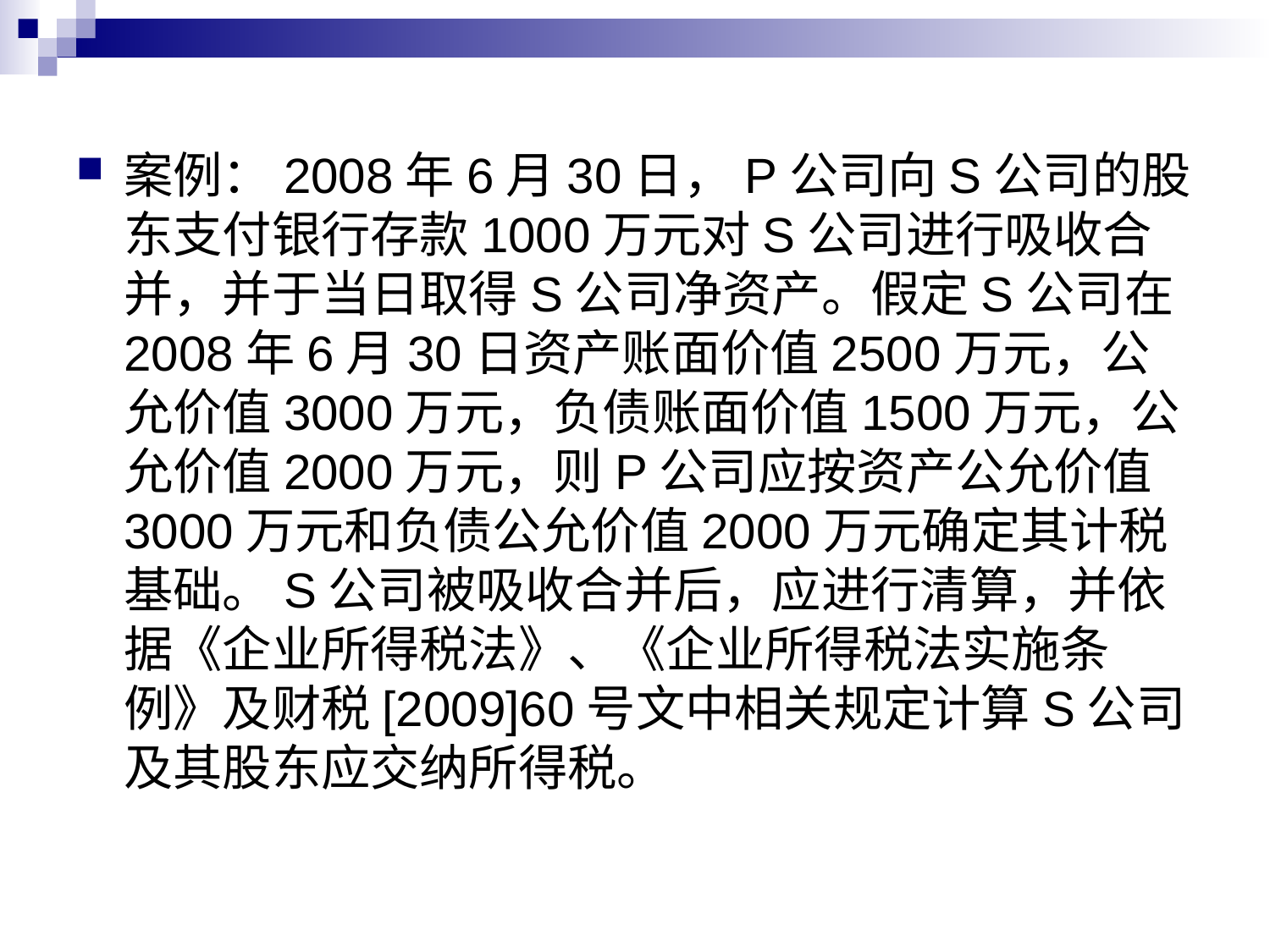

案例：2008年6月30日，P公司向S公司的股东支付银行存款1000万元对S公司进行吸收合并，并于当日取得S公司净资产。假定S公司在2008年6月30日资产账面价值2500万元，公允价值3000万元，负债账面价值1500万元，公允价值2000万元，则P公司应按资产公允价值3000万元和负债公允价值2000万元确定其计税基础。S公司被吸收合并后，应进行清算，并依据《企业所得税法》、《企业所得税法实施条例》及财税[2009]60号文中相关规定计算S公司及其股东应交纳所得税。